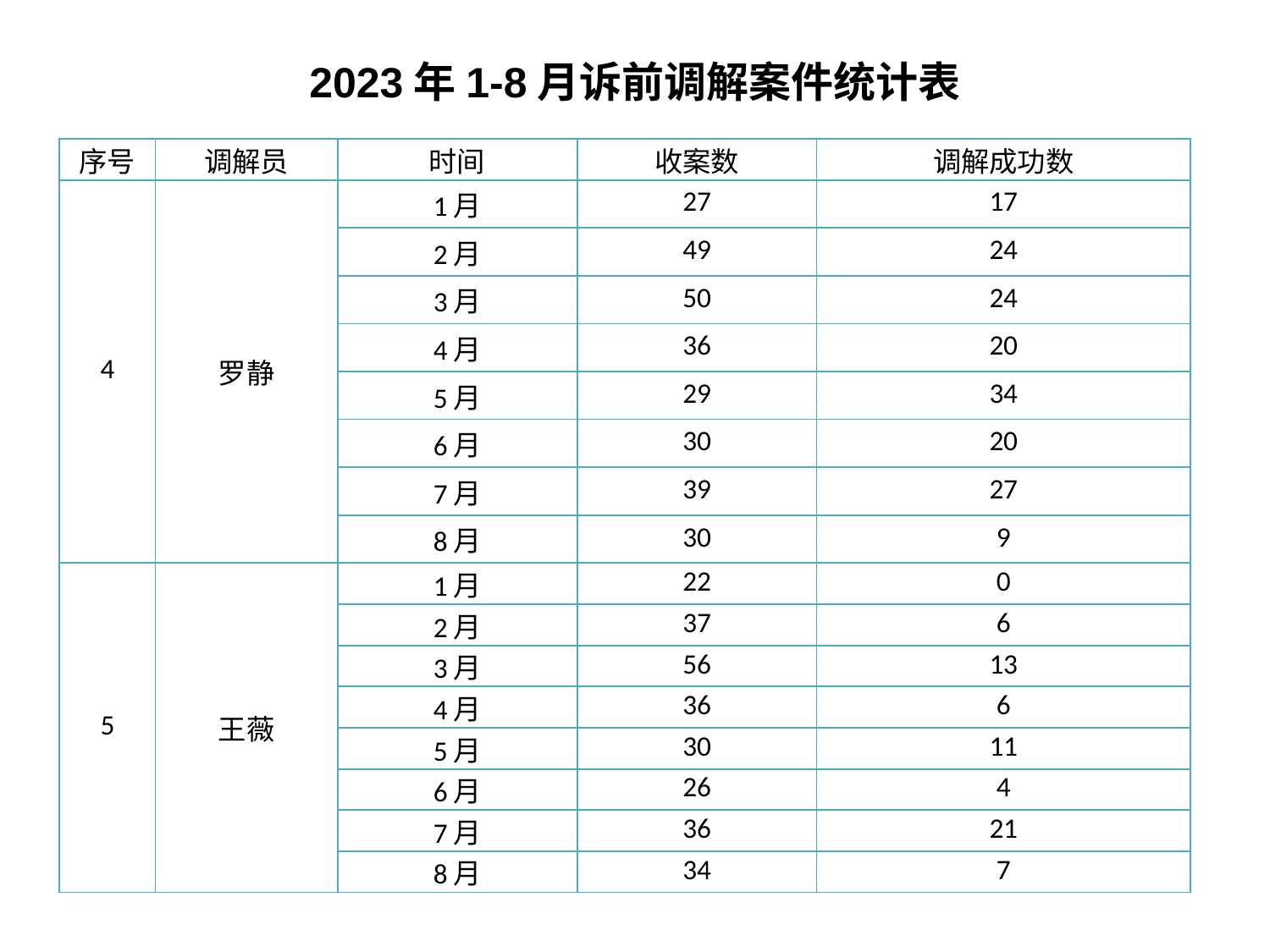

2023年1-8月诉前调解案件统计表
| 序号 | 调解员 | 时间 | 收案数 | 调解成功数 |
| --- | --- | --- | --- | --- |
| 4 | 罗静 | 1月 | 27 | 17 |
|  |  | 2月 | 49 | 24 |
|  |  | 3月 | 50 | 24 |
|  |  | 4月 | 36 | 20 |
|  |  | 5月 | 29 | 34 |
|  |  | 6月 | 30 | 20 |
|  |  | 7月 | 39 | 27 |
|  |  | 8月 | 30 | 9 |
| 5 | 王薇 | 1月 | 22 | 0 |
|  |  | 2月 | 37 | 6 |
|  |  | 3月 | 56 | 13 |
|  |  | 4月 | 36 | 6 |
|  |  | 5月 | 30 | 11 |
|  |  | 6月 | 26 | 4 |
|  |  | 7月 | 36 | 21 |
|  |  | 8月 | 34 | 7 |